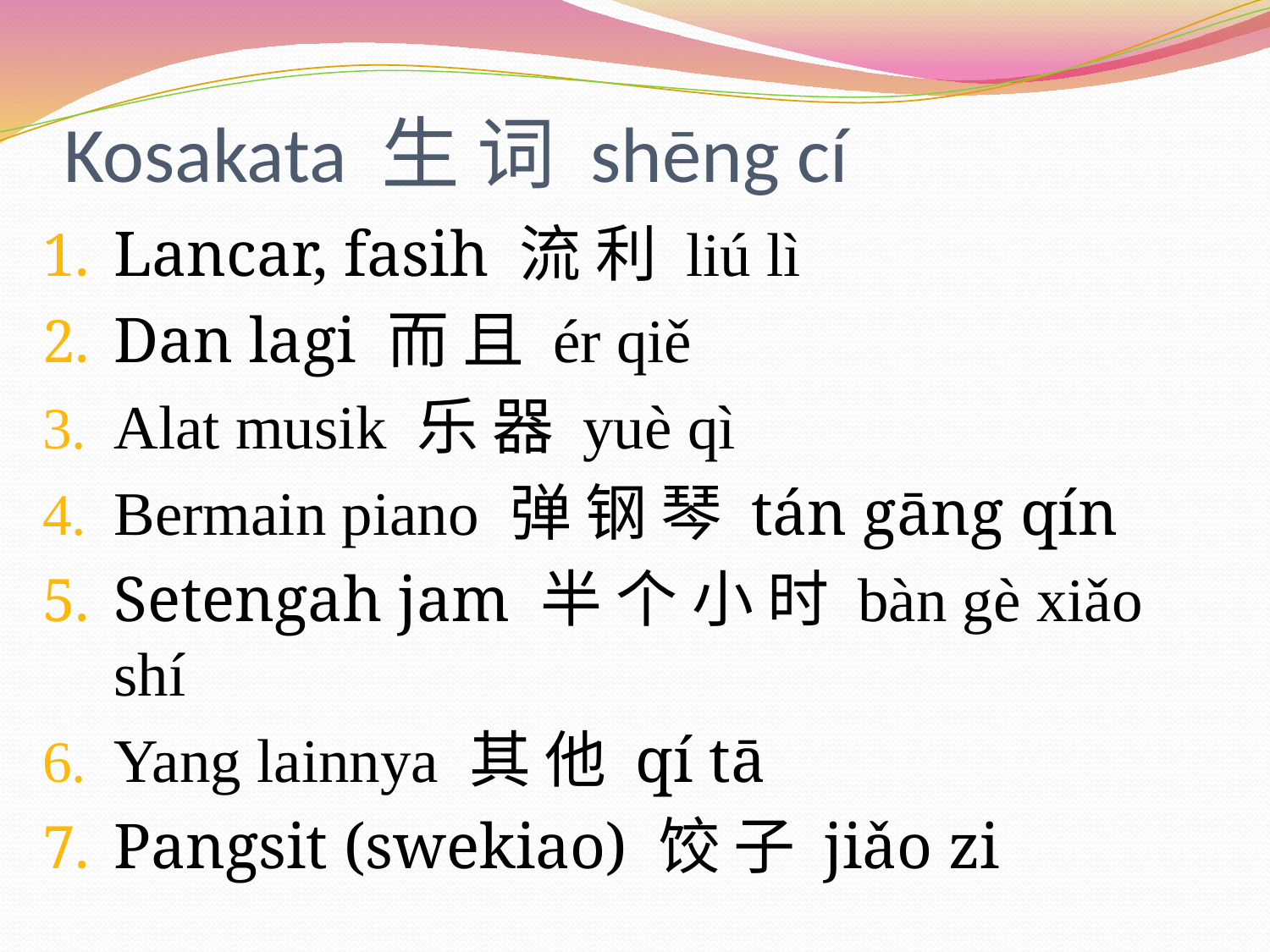

# Kosakata 生 词 shēng cí
Lancar, fasih 流 利 liú lì
Dan lagi 而 且 ér qiě
Alat musik 乐 器 yuè qì
Bermain piano 弹 钢 琴 tán gāng qín
Setengah jam 半 个 小 时 bàn gè xiǎo shí
Yang lainnya 其 他 qí tā
Pangsit (swekiao) 饺 子 jiǎo zi